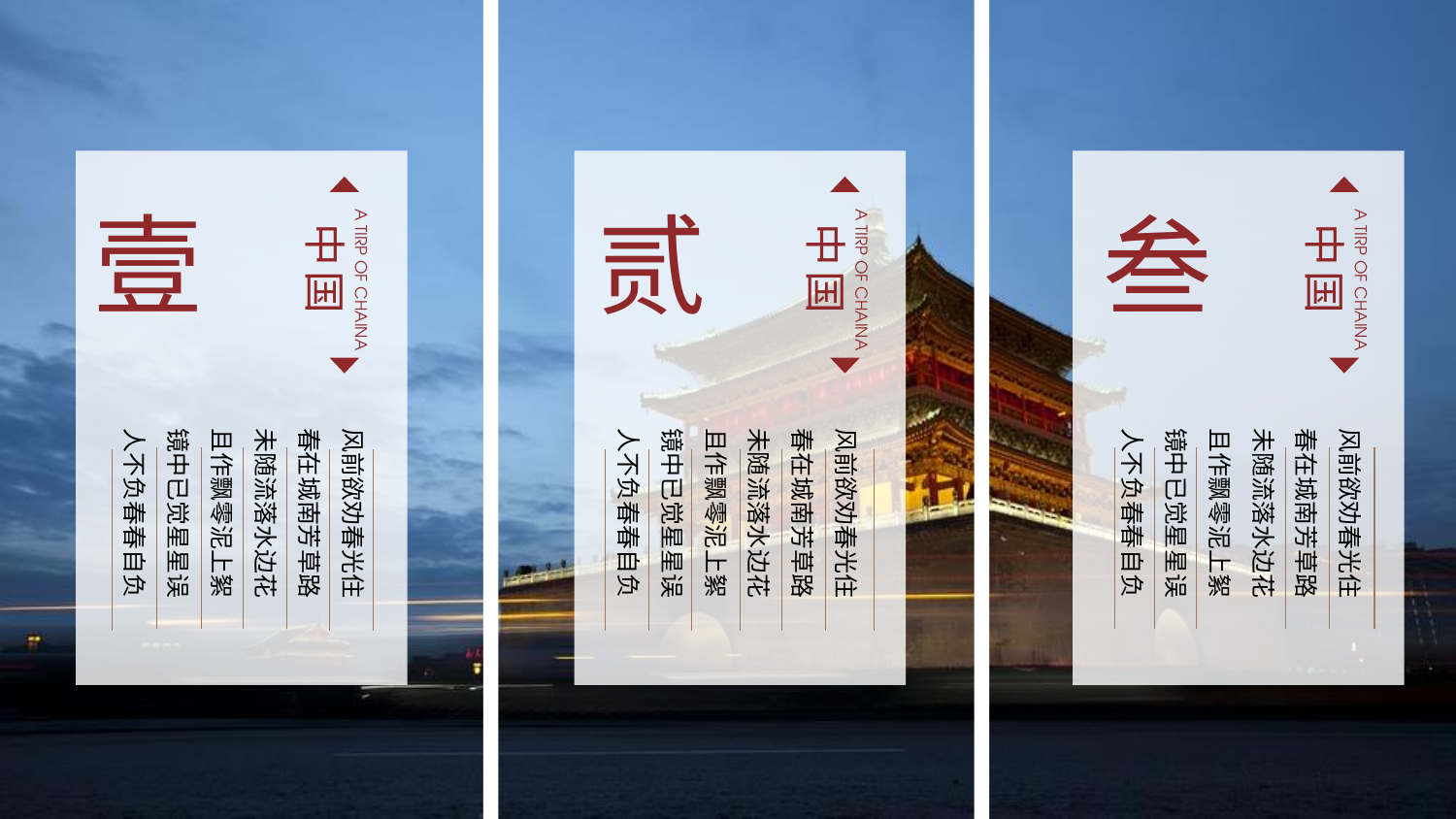

中国
A TIRP OF CHAINA

中国
A TIRP OF CHAINA

中国
A TIRP OF CHAINA

贰
壹
叁
风前欲劝春光住
春在城南芳草路
未随流落水边花
且作飘零泥上絮
镜中已觉星星误
人不负春春自负
风前欲劝春光住
春在城南芳草路
未随流落水边花
且作飘零泥上絮
镜中已觉星星误
人不负春春自负
风前欲劝春光住
春在城南芳草路
未随流落水边花
且作飘零泥上絮
镜中已觉星星误
人不负春春自负